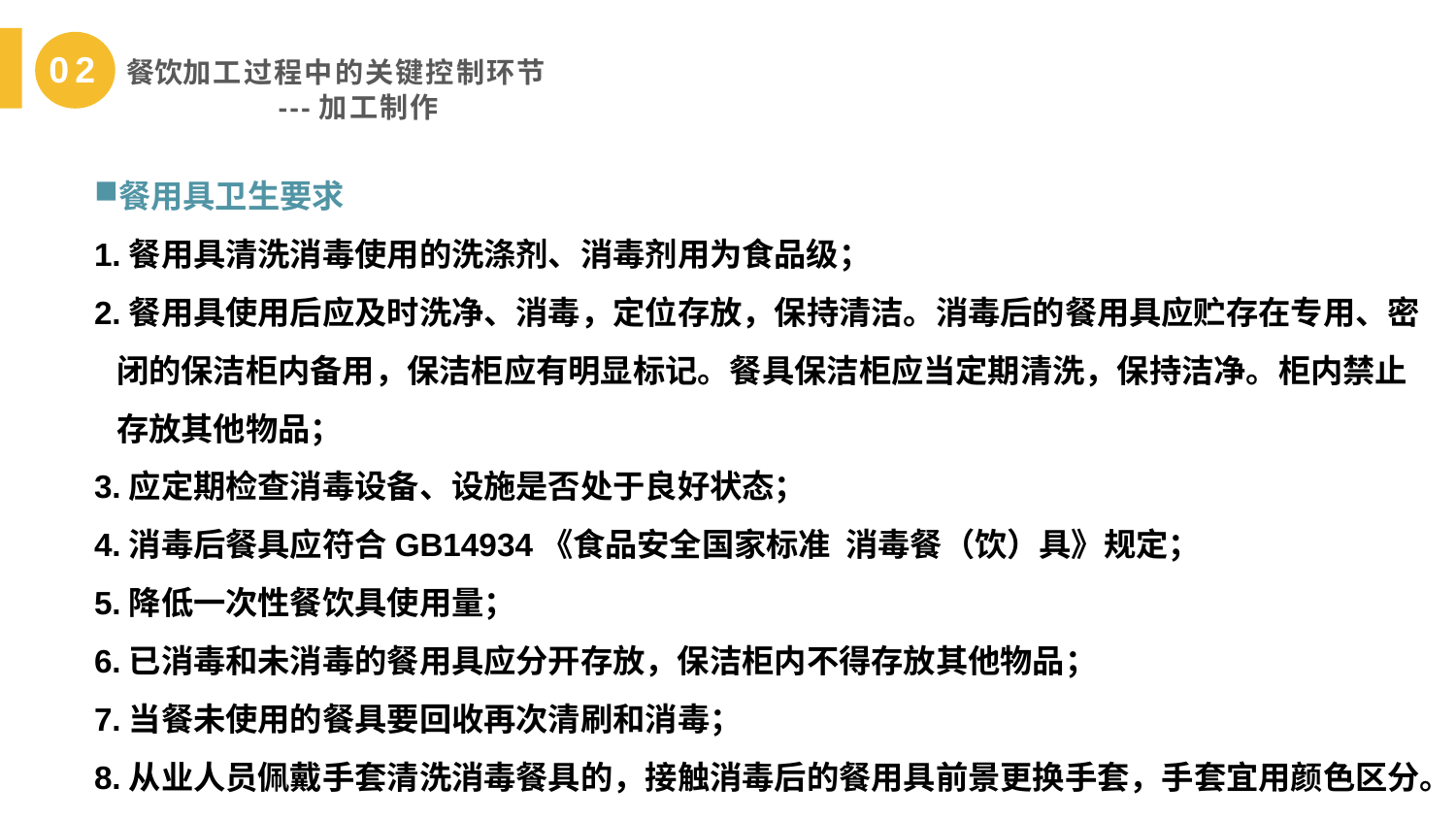

02 餐饮加工过程中的关键控制环节
                          ---加工制作

餐用具卫生要求
1.餐用具清洗消毒使用的洗涤剂、消毒剂用为食品级；
2.餐用具使用后应及时洗净、消毒，定位存放，保持清洁。消毒后的餐用具应贮存在专用、密
  闭的保洁柜内备用，保洁柜应有明显标记。餐具保洁柜应当定期清洗，保持洁净。柜内禁止
  存放其他物品；
3.应定期检查消毒设备、设施是否处于良好状态；
4.消毒后餐具应符合GB14934《食品安全国家标准  消毒餐（饮）具》规定；
5.降低一次性餐饮具使用量；
6.已消毒和未消毒的餐用具应分开存放，保洁柜内不得存放其他物品；
7.当餐未使用的餐具要回收再次清刷和消毒；
8.从业人员佩戴手套清洗消毒餐具的，接触消毒后的餐用具前景更换手套，手套宜用颜色区分。